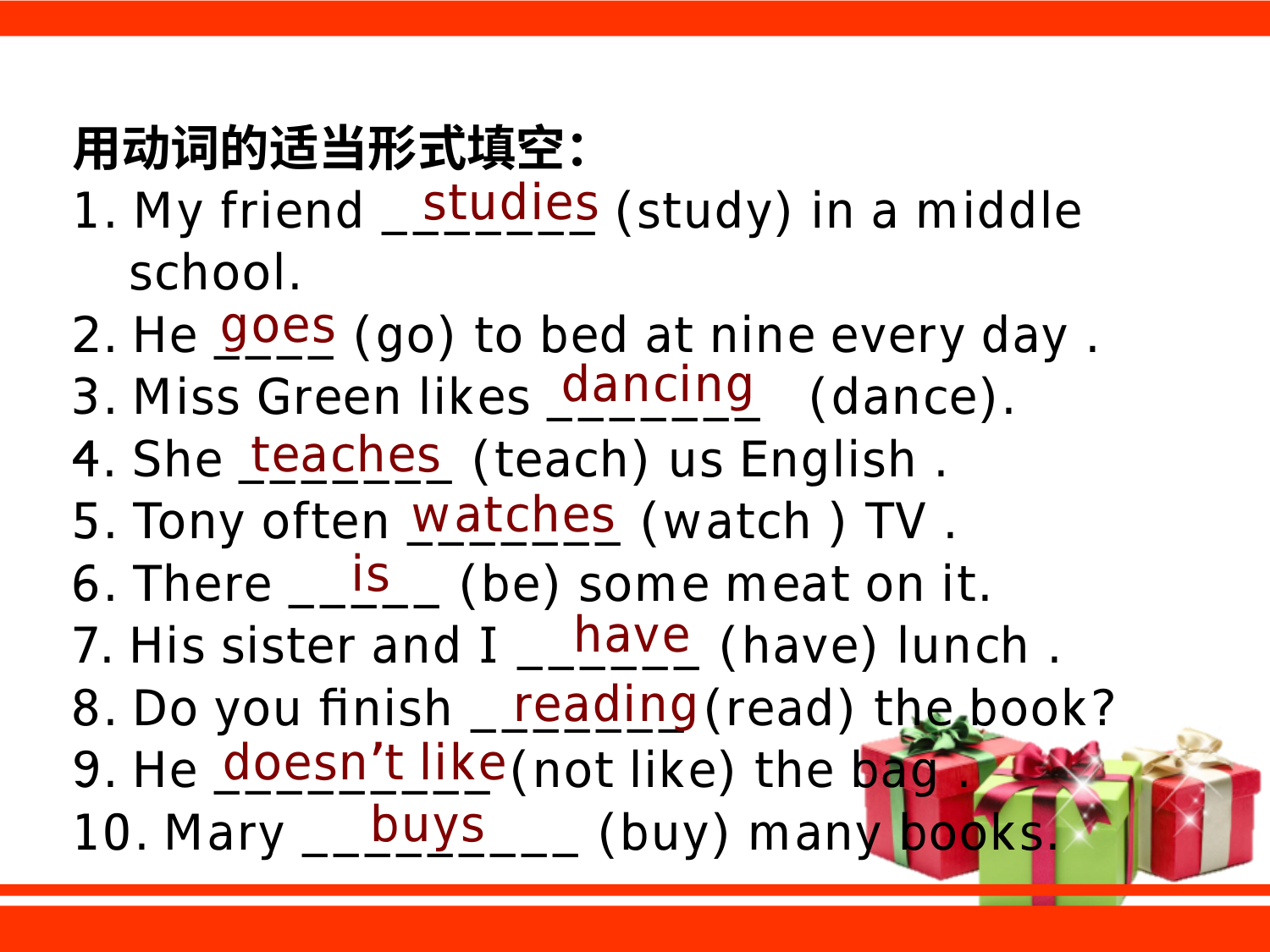

用动词的适当形式填空：
 My friend _______ (study) in a middle
    school.
2. He ____ (go) to bed at nine every day .
3. Miss Green likes _______   (dance).
4. She _______ (teach) us English .
5. Tony often _______ (watch ) TV .
6. There _____ (be) some meat on it.
7. His sister and I ______ (have) lunch .
8. Do you finish _______ (read) the book?
9. He _________ (not like) the bag .
10. Mary _________ (buy) many books.
 studies
 goes
 dancing
 teaches
 watches
 is
 have
 reading
 doesn’t like
 buys